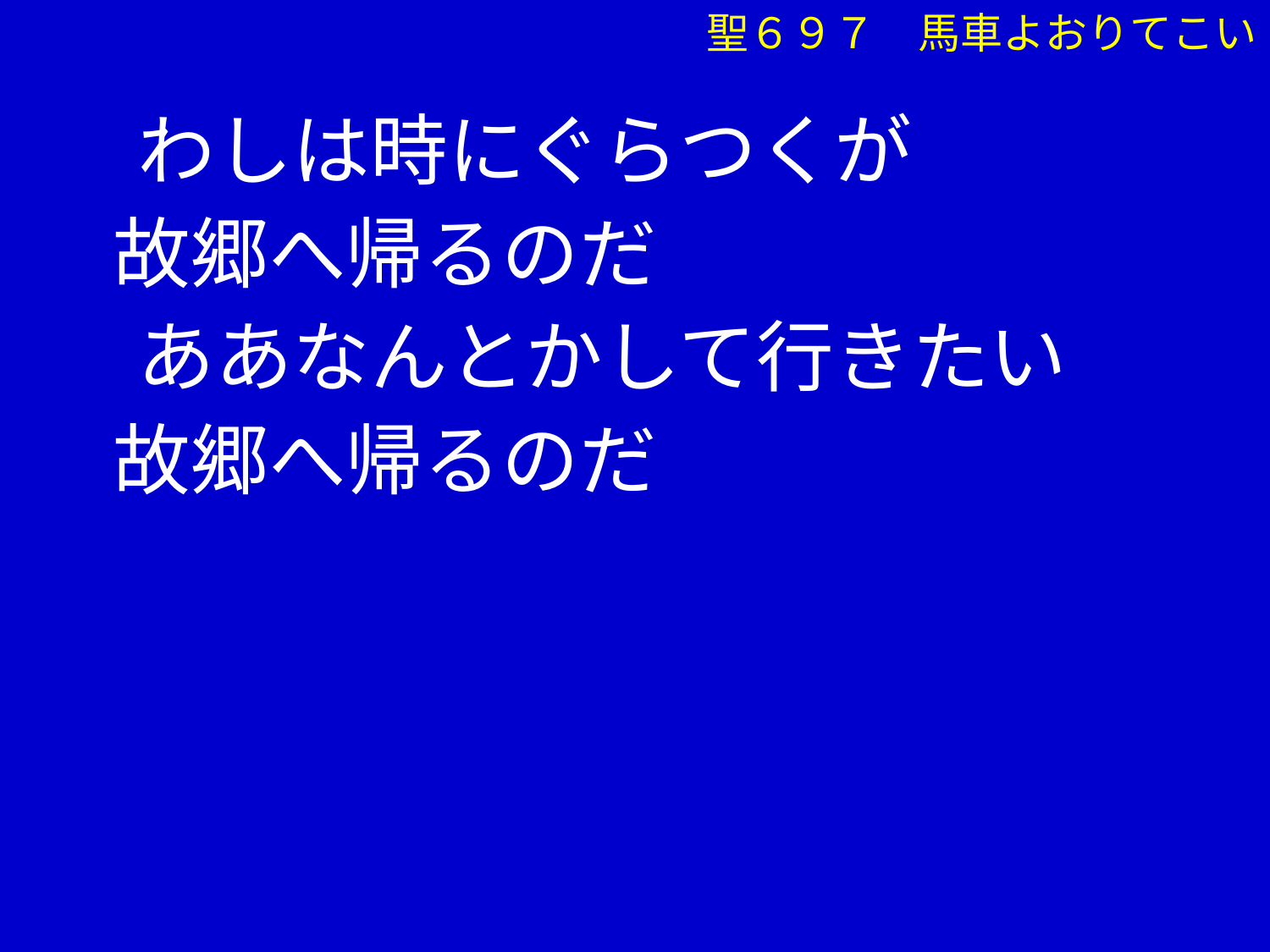

わしは時にぐらつくが
   故郷へ帰るのだ
　 ああなんとかして行きたい
   故郷へ帰るのだ
聖６９７　馬車よおりてこい